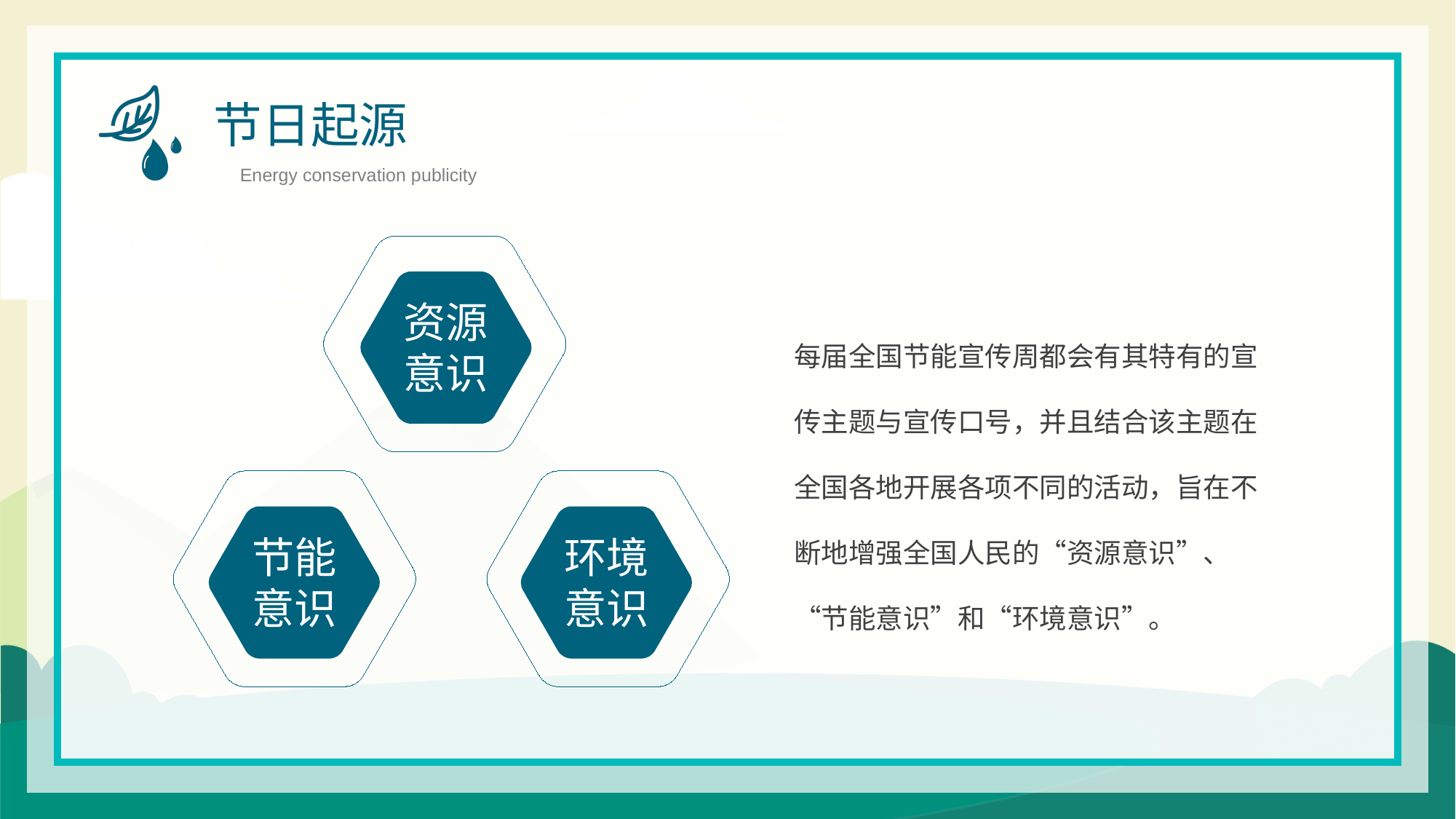

节日起源
Energy conservation publicity

资源意识
每届全国节能宣传周都会有其特有的宣传主题与宣传口号，并且结合该主题在全国各地开展各项不同的活动，旨在不断地增强全国人民的“资源意识”、“节能意识”和“环境意识”。

节能意识

环境意识